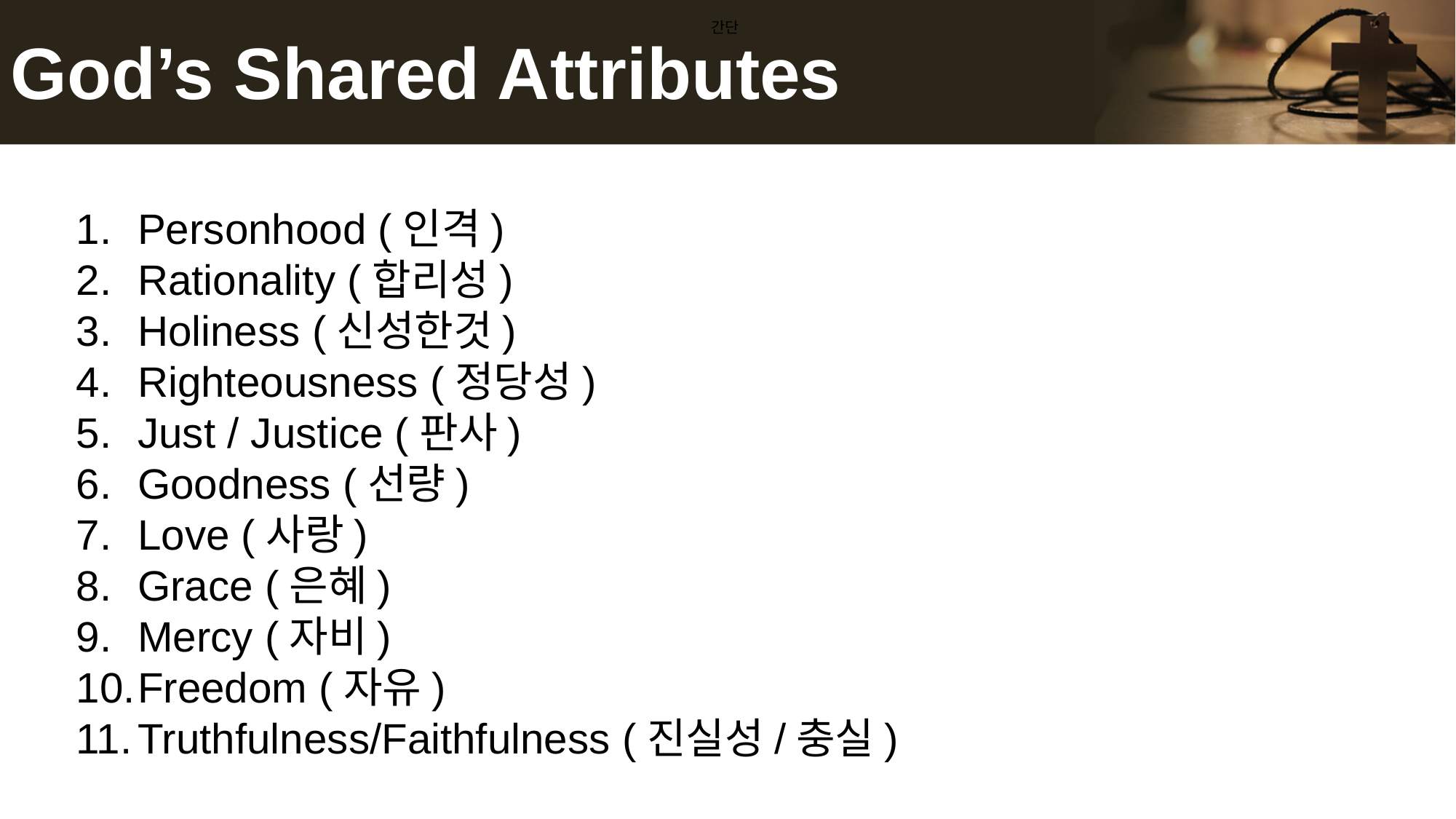

# God’s Shared Attributes
간단
Personhood (인격)
Rationality (합리성)
Holiness (신성한것)
Righteousness (정당성)
Just / Justice (판사)
Goodness (선량)
Love (사랑)
Grace (은혜)
Mercy (자비)
Freedom (자유)
Truthfulness/Faithfulness (진실성/충실)